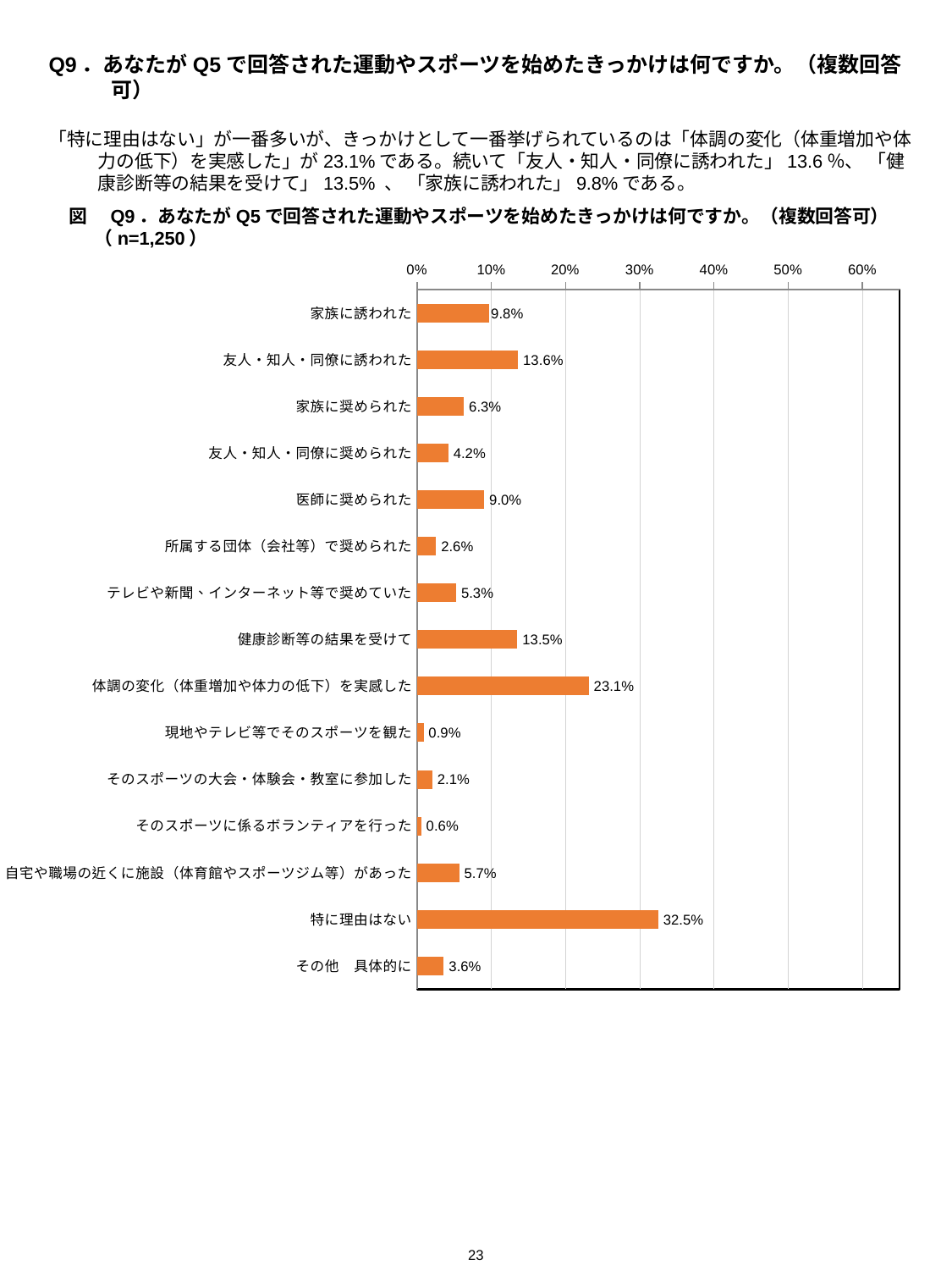

Q9．あなたがQ5で回答された運動やスポーツを始めたきっかけは何ですか。（複数回答可）

「特に理由はない」が一番多いが、きっかけとして一番挙げられているのは「体調の変化（体重増加や体力の低下）を実感した」が23.1%である。続いて「友人・知人・同僚に誘われた」13.6％、 「健康診断等の結果を受けて」13.5% 、 「家族に誘われた」9.8%である。
図　Q9．あなたがQ5で回答された運動やスポーツを始めたきっかけは何ですか。（複数回答可）
（n=1,250）

### Chart

| Category |  |
|---|---|
| 家族に誘われた | 9.76 |
| 友人・知人・同僚に誘われた | 13.6 |
| 家族に奨められた | 6.32 |
| 友人・知人・同僚に奨められた | 4.24 |
| 医師に奨められた | 9.04 |
| 所属する団体（会社等）で奨められた | 2.56 |
| テレビや新聞、インターネット等で奨めていた | 5.28 |
| 健康診断等の結果を受けて | 13.52 |
| 体調の変化（体重増加や体力の低下）を実感した | 23.12 |
| 現地やテレビ等でそのスポーツを観た | 0.88 |
| そのスポーツの大会・体験会・教室に参加した | 2.08 |
| そのスポーツに係るボランティアを行った | 0.56 |
| 自宅や職場の近くに施設（体育館やスポーツジム等）があった | 5.68 |
| 特に理由はない | 32.48 |
| その他　具体的に | 3.6 |
23